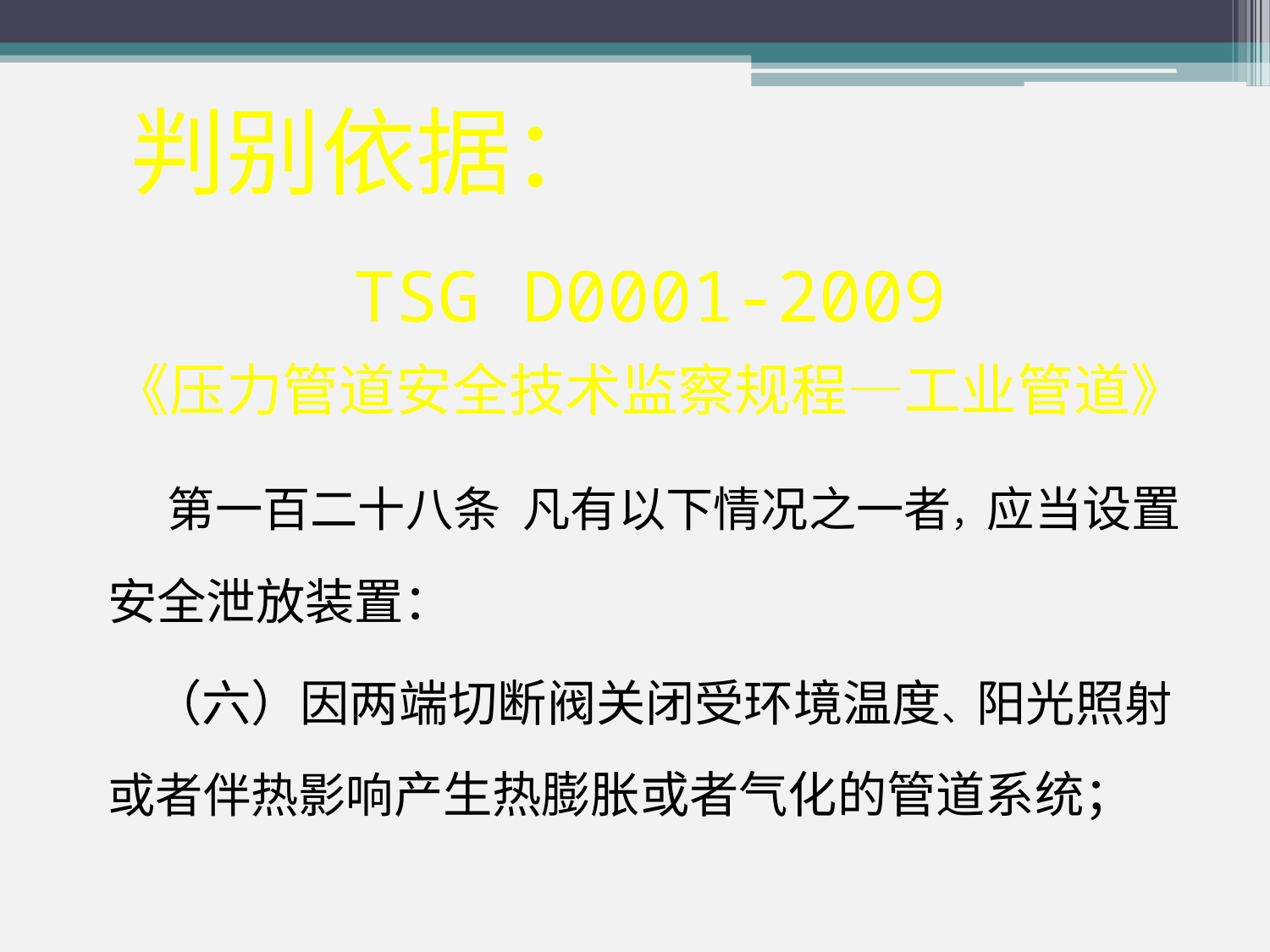

判别依据：
TSG D0001-2009
《压力管道安全技术监察规程—工业管道》
    第一百二十八条  凡有以下情况之一者，应当设置安全泄放装置：
   （六）因两端切断阀关闭受环境温度、阳光照射或者伴热影响产生热膨胀或者气化的管道系统；